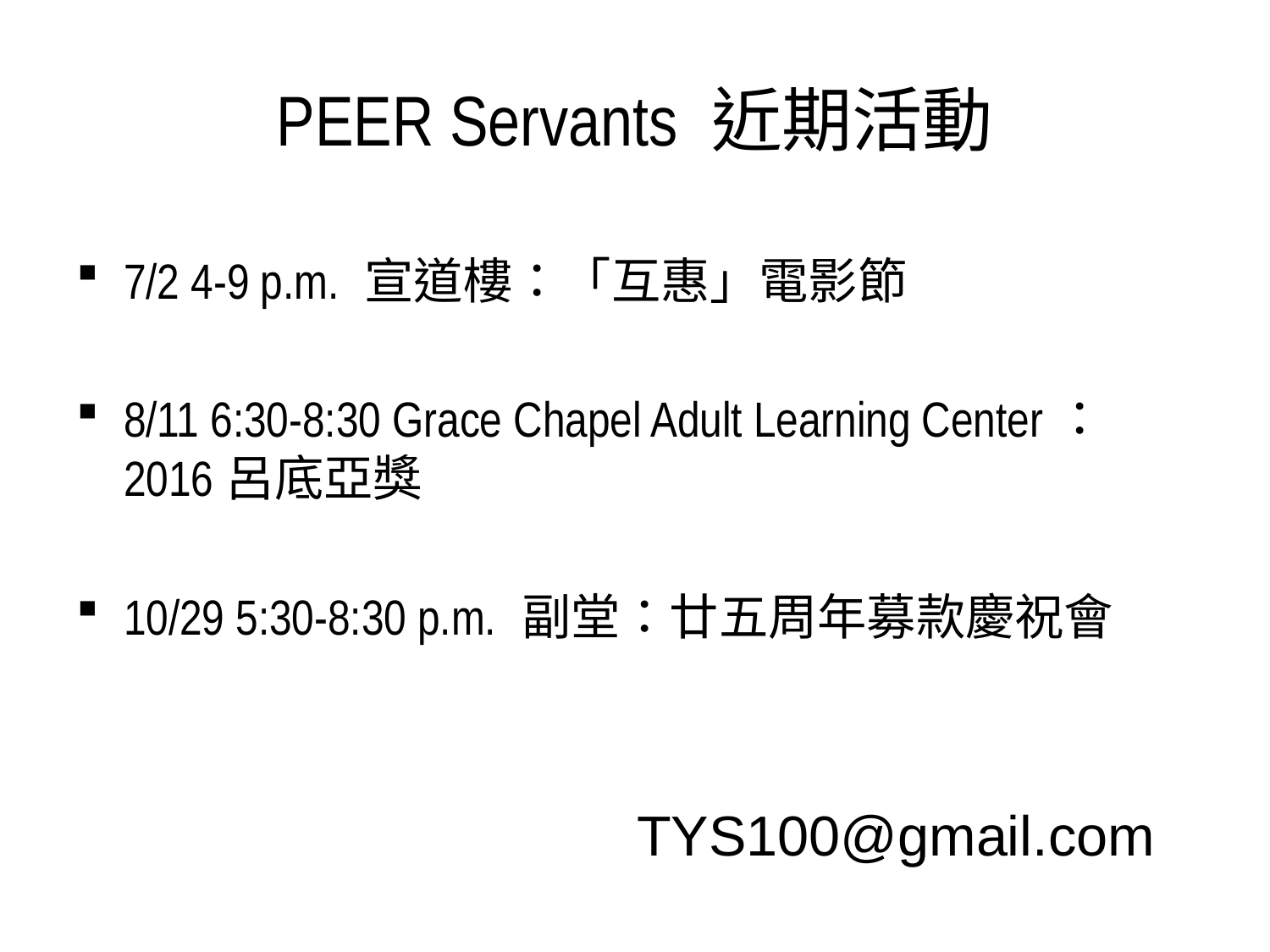

# PEER Servants 近期活動
7/2 4-9 p.m. 宣道樓：「互惠」電影節

8/11 6:30-8:30 Grace Chapel Adult Learning Center： 2016呂底亞獎

10/29 5:30-8:30 p.m. 副堂：廿五周年募款慶祝會
TYS100@gmail.com